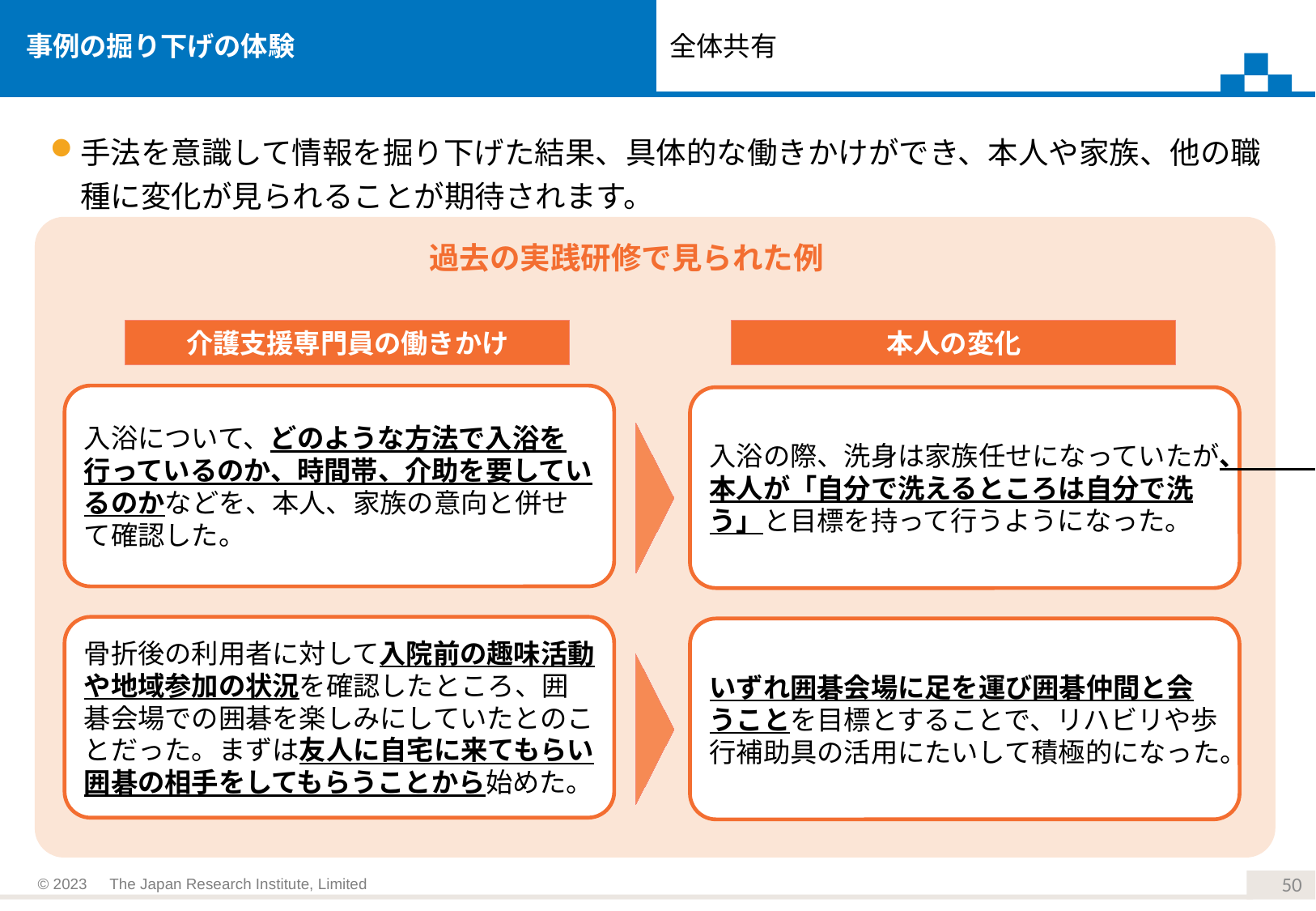

# 事例の掘り下げの体験
全体共有
手法を意識して情報を掘り下げた結果、具体的な働きかけができ、本人や家族、他の職種に変化が見られることが期待されます。

過去の実践研修で見られた例
介護支援専門員の働きかけ
本人の変化
入浴について、どのような方法で入浴を行っているのか、時間帯、介助を要しているのかなどを、本人、家族の意向と併せて確認した。
入浴の際、洗身は家族任せになっていたが、本人が「自分で洗えるところは自分で洗う」と目標を持って行うようになった。

骨折後の利用者に対して入院前の趣味活動や地域参加の状況を確認したところ、囲碁会場での囲碁を楽しみにしていたとのことだった。まずは友人に自宅に来てもらい囲碁の相手をしてもらうことから始めた。
いずれ囲碁会場に足を運び囲碁仲間と会うことを目標とすることで、リハビリや歩行補助具の活用にたいして積極的になった。

50